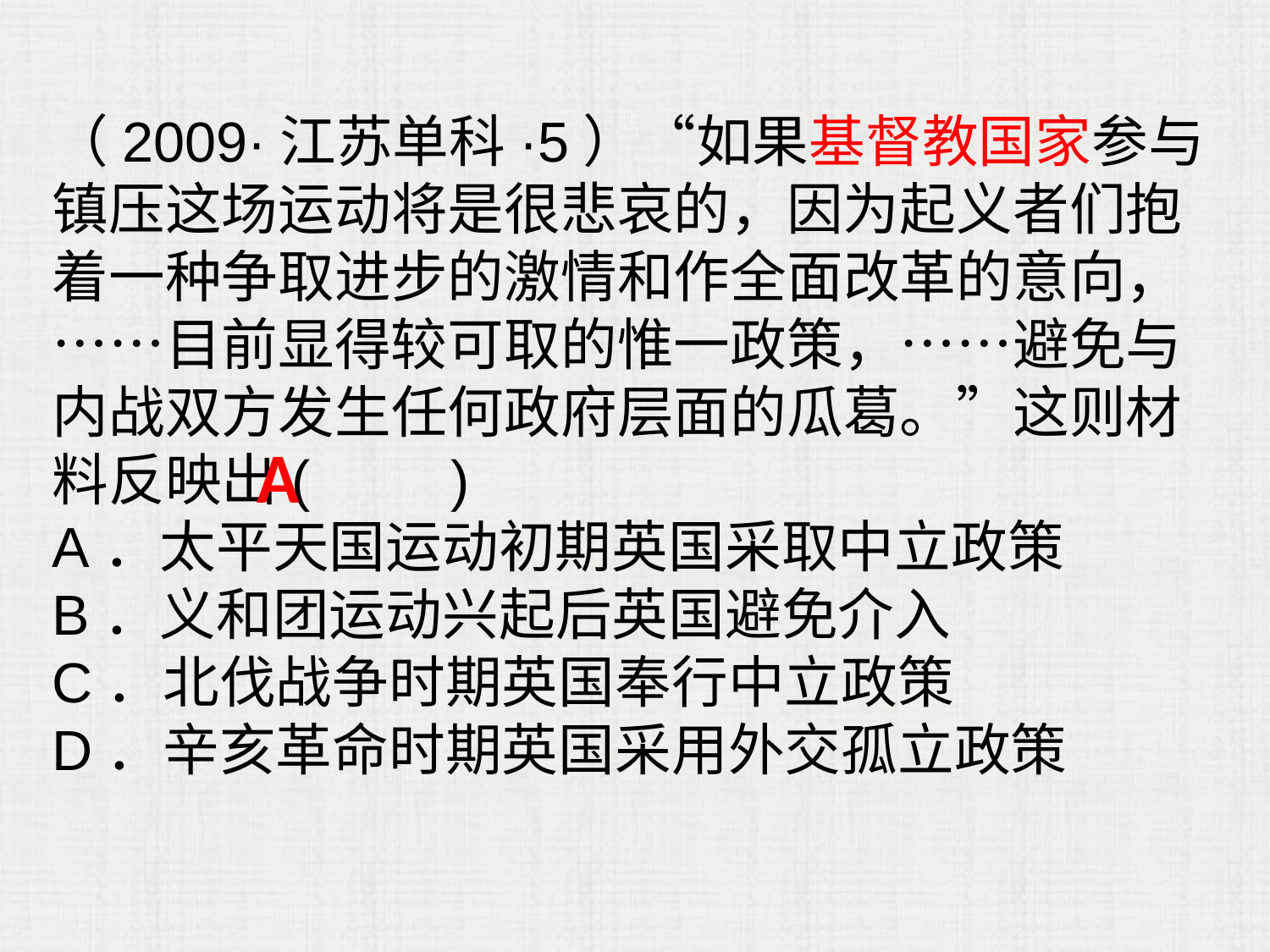

（2009·江苏单科·5）“如果基督教国家参与镇压这场运动将是很悲哀的，因为起义者们抱着一种争取进步的激情和作全面改革的意向，……目前显得较可取的惟一政策，……避免与内战双方发生任何政府层面的瓜葛。”这则材料反映出(　　)
A．太平天国运动初期英国采取中立政策
B．义和团运动兴起后英国避免介入
C．北伐战争时期英国奉行中立政策
D．辛亥革命时期英国采用外交孤立政策

A